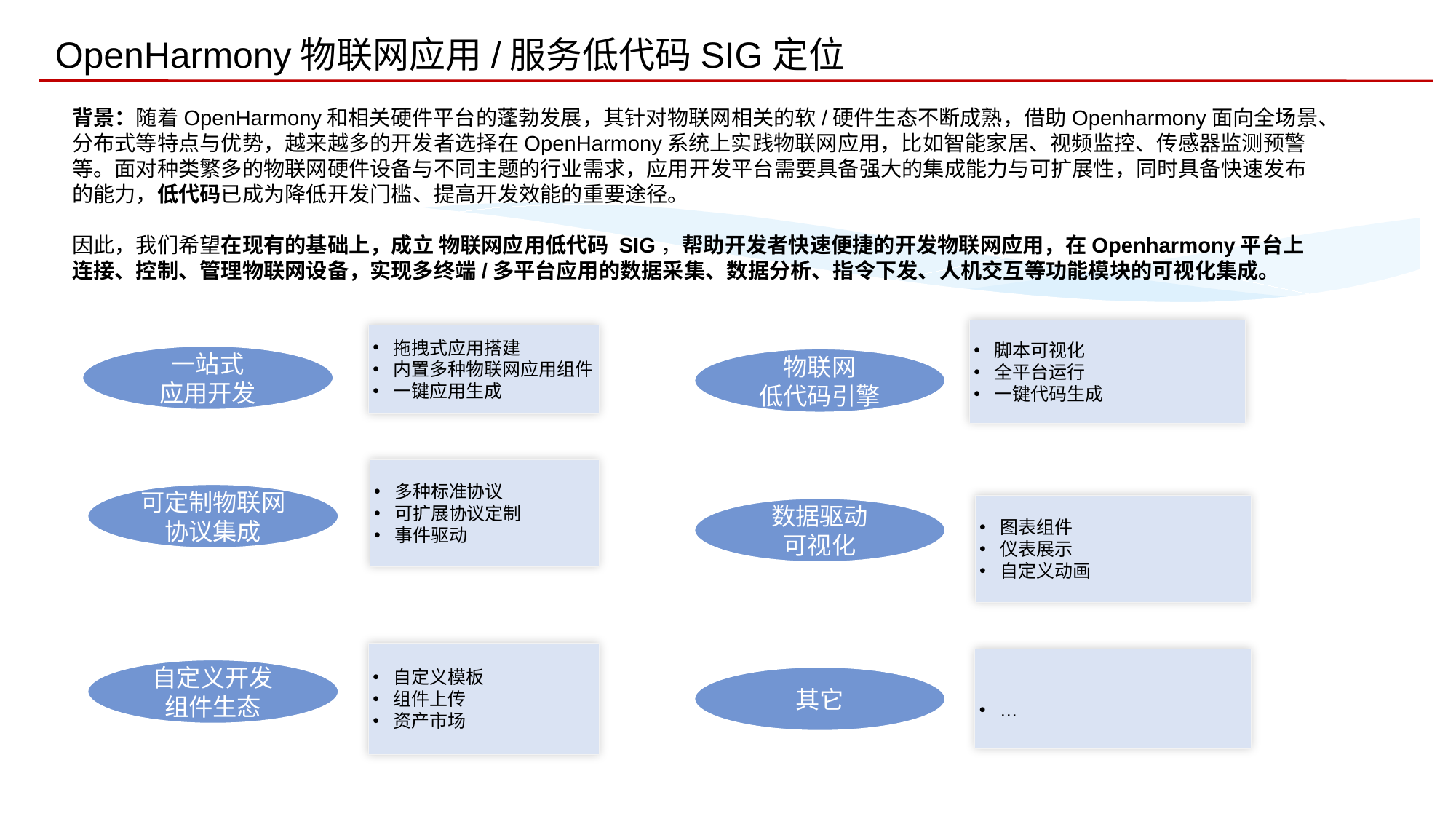

OpenHarmony物联网应用/服务低代码SIG定位

背景：随着OpenHarmony和相关硬件平台的蓬勃发展，其针对物联网相关的软/硬件生态不断成熟，借助Openharmony面向全场景、分布式等特点与优势，越来越多的开发者选择在OpenHarmony系统上实践物联网应用，比如智能家居、视频监控、传感器监测预警等。面对种类繁多的物联网硬件设备与不同主题的行业需求，应用开发平台需要具备强大的集成能力与可扩展性，同时具备快速发布的能力，低代码已成为降低开发门槛、提高开发效能的重要途径。

因此，我们希望在现有的基础上，成立 物联网应用低代码 SIG，帮助开发者快速便捷的开发物联网应用，在Openharmony平台上连接、控制、管理物联网设备，实现多终端/多平台应用的数据采集、数据分析、指令下发、人机交互等功能模块的可视化集成。
脚本可视化
全平台运行
一键代码生成
拖拽式应用搭建
内置多种物联网应用组件
一键应用生成
一站式
应用开发
物联网
低代码引擎
多种标准协议
可扩展协议定制
事件驱动
可定制物联网协议集成
图表组件
仪表展示
自定义动画
数据驱动
可视化
自定义模板
组件上传
资产市场

…
自定义开发
组件生态
其它